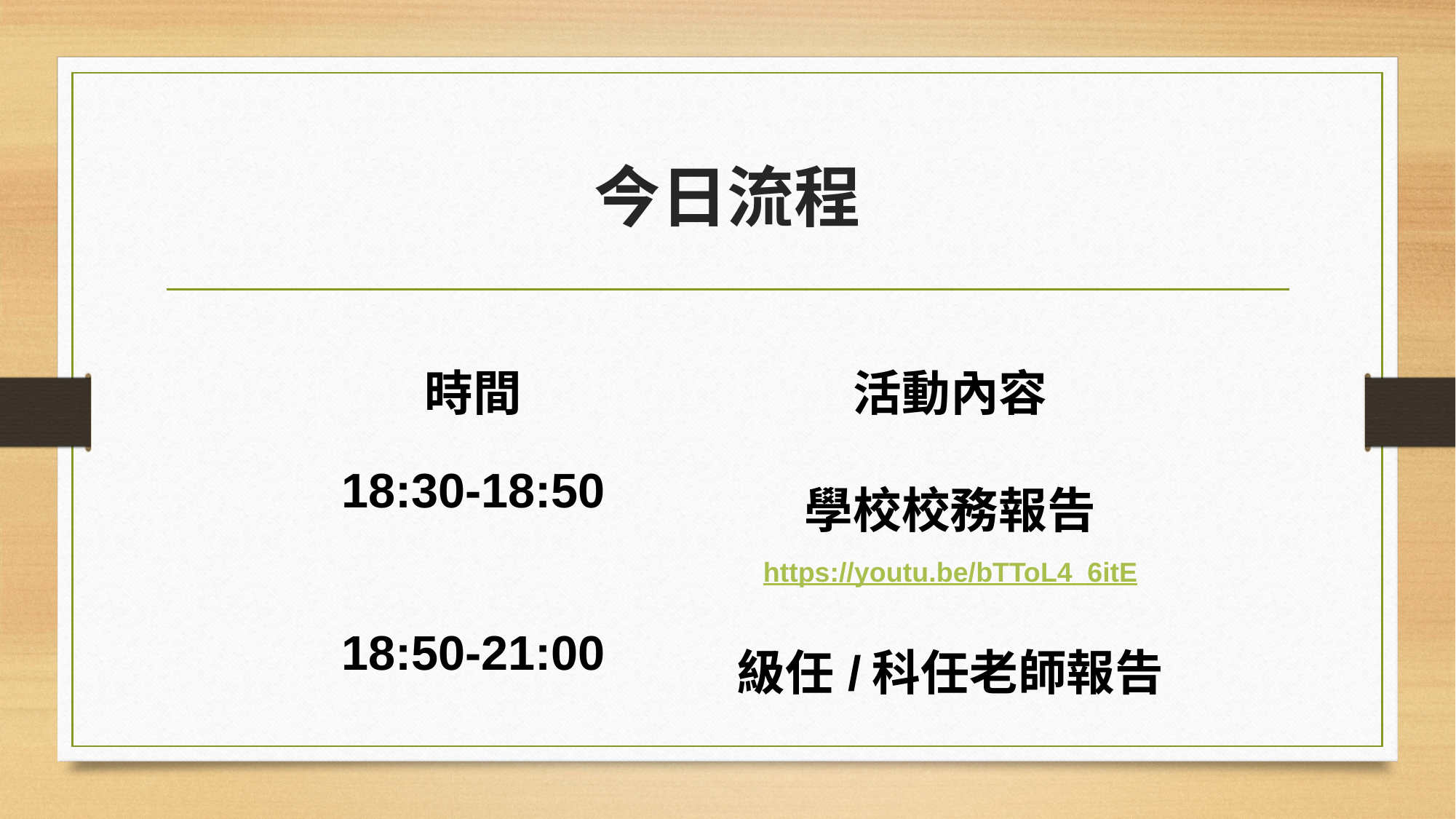

# 今日流程
| 時間 | 活動內容 |
| --- | --- |
| 18:30-18:50 | 學校校務報告 https://youtu.be/bTToL4\_6itE |
| 18:50-21:00 | 級任/科任老師報告 |
|  |  |